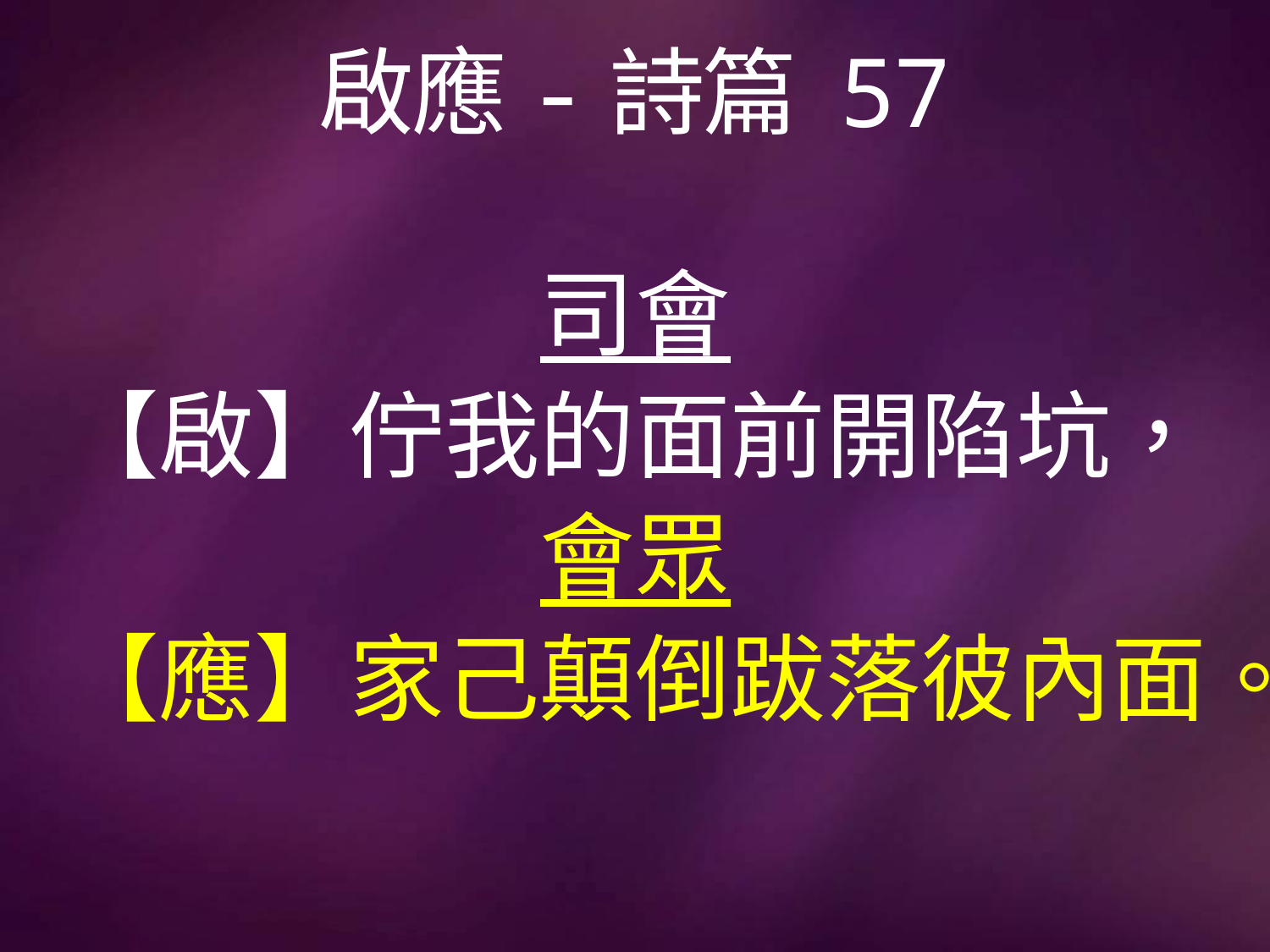

# 啟應-詩篇 57
司會
【啟】佇我的面前開陷坑，
會眾
【應】家己顛倒跋落彼內面。